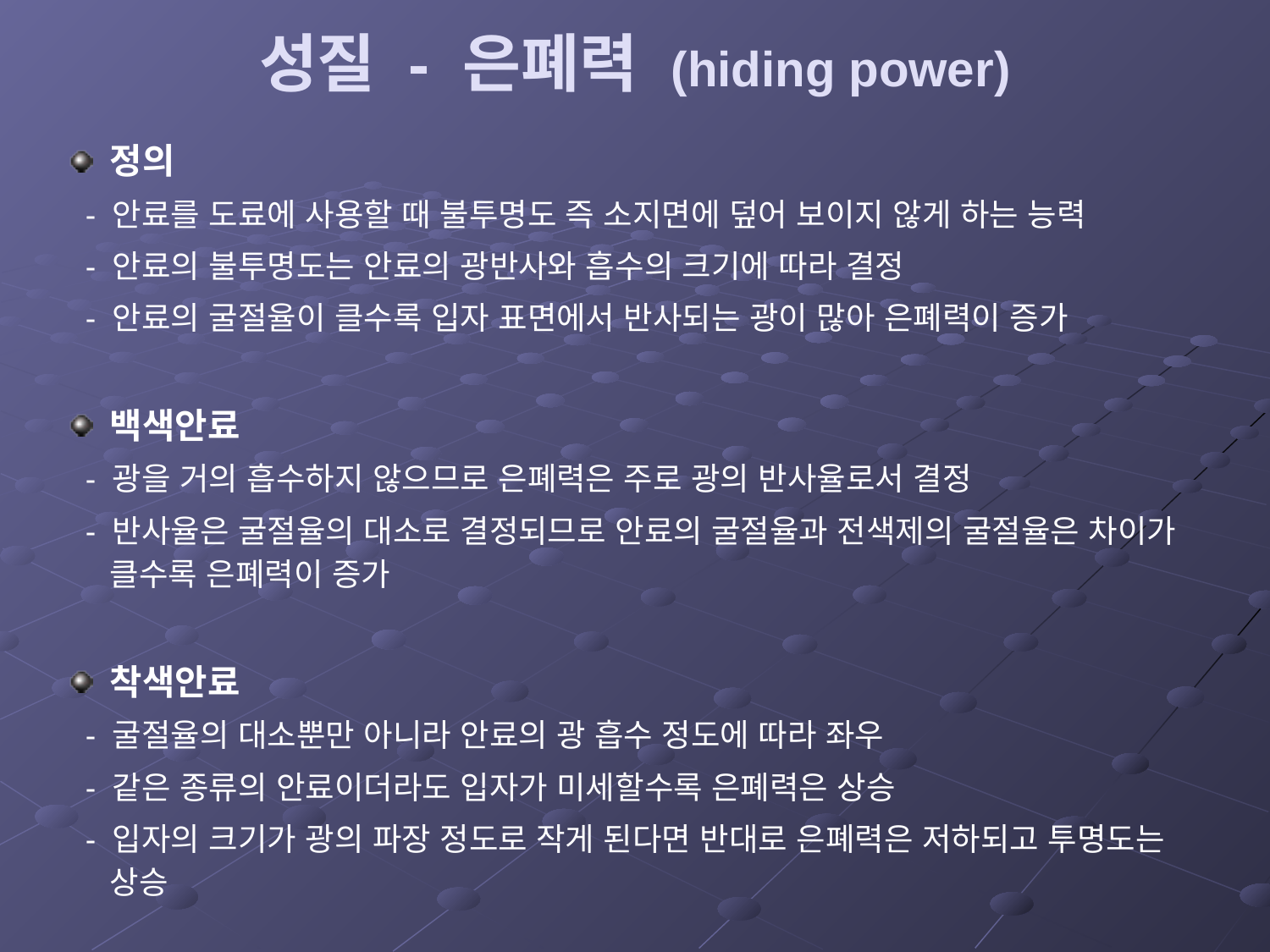

# 성질 - 은폐력 (hiding power)
정의
  - 안료를 도료에 사용할 때 불투명도 즉 소지면에 덮어 보이지 않게 하는 능력
  - 안료의 불투명도는 안료의 광반사와 흡수의 크기에 따라 결정
  - 안료의 굴절율이 클수록 입자 표면에서 반사되는 광이 많아 은폐력이 증가

백색안료
  - 광을 거의 흡수하지 않으므로 은폐력은 주로 광의 반사율로서 결정
  - 반사율은 굴절율의 대소로 결정되므로 안료의 굴절율과 전색제의 굴절율은 차이가 클수록 은폐력이 증가

착색안료
  - 굴절율의 대소뿐만 아니라 안료의 광 흡수 정도에 따라 좌우
  - 같은 종류의 안료이더라도 입자가 미세할수록 은폐력은 상승
  - 입자의 크기가 광의 파장 정도로 작게 된다면 반대로 은폐력은 저하되고 투명도는 상승